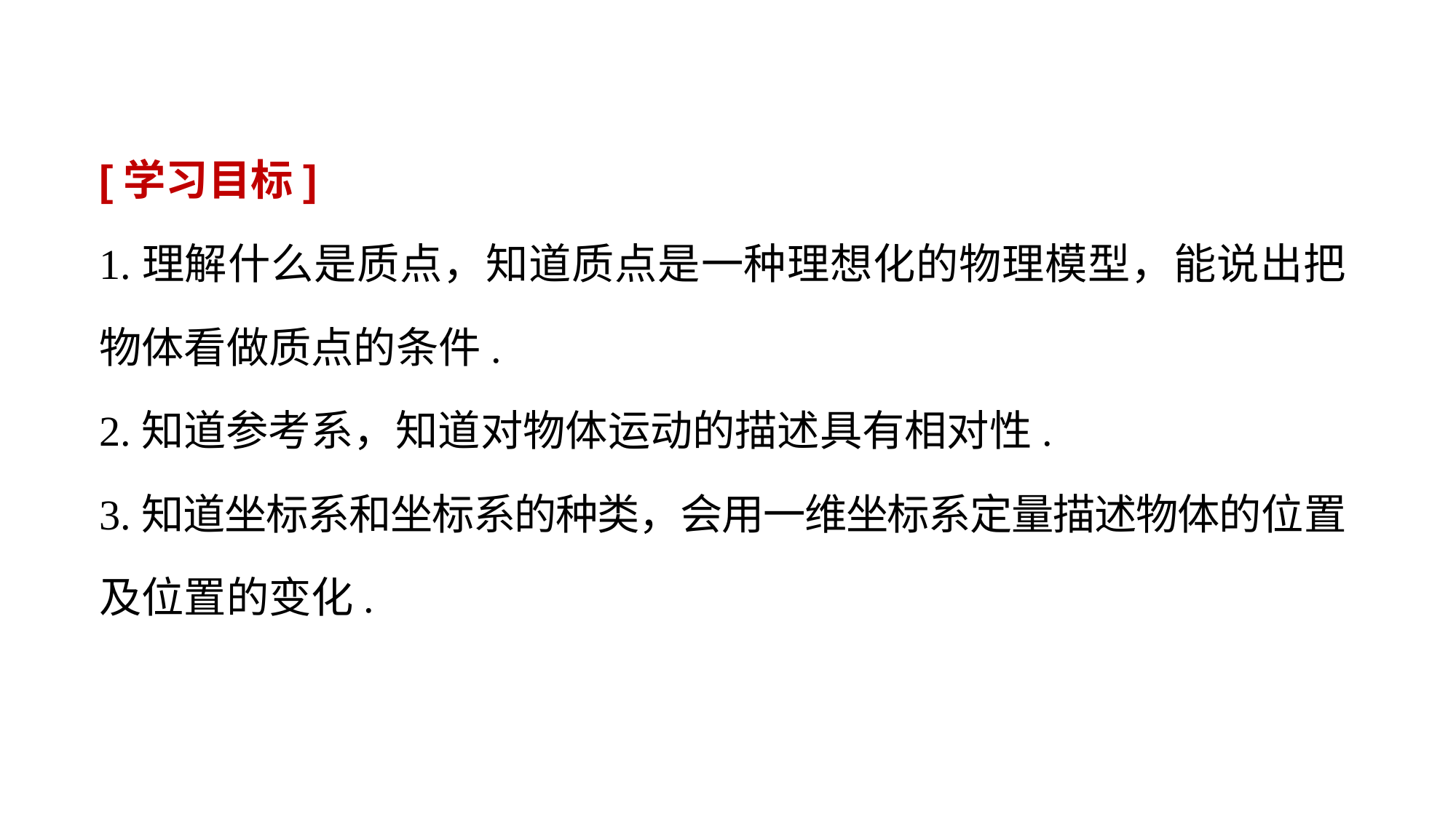

[学习目标]
1.理解什么是质点，知道质点是一种理想化的物理模型，能说出把物体看做质点的条件.
2.知道参考系，知道对物体运动的描述具有相对性.
3.知道坐标系和坐标系的种类，会用一维坐标系定量描述物体的位置及位置的变化.